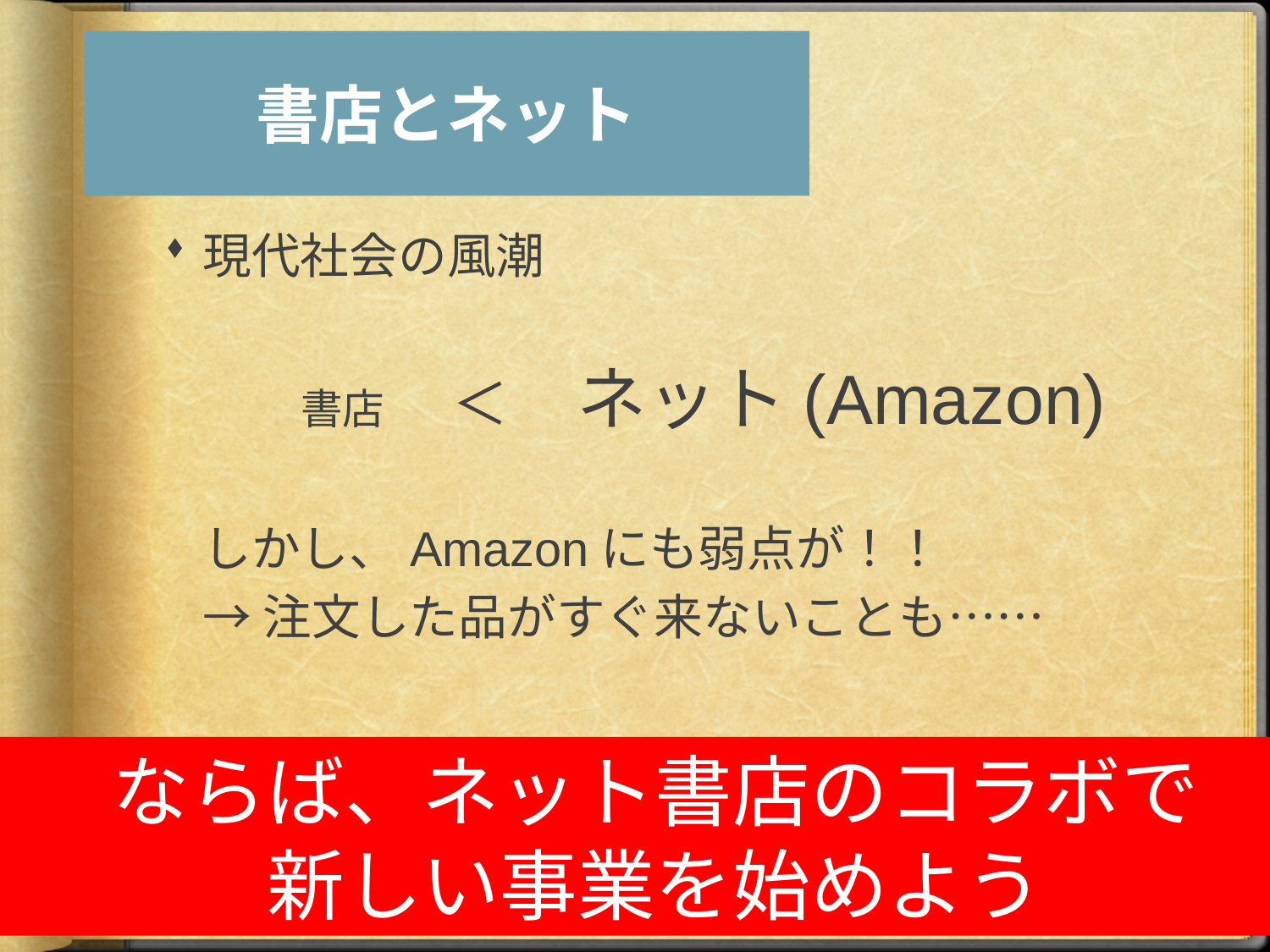

書店とネット
現代社会の風潮

		　書店 　＜ 　ネット(Amazon)

しかし、Amazonにも弱点が！！
→注文した品がすぐ来ないことも……
ならば、ネット書店のコラボで
新しい事業を始めよう
66